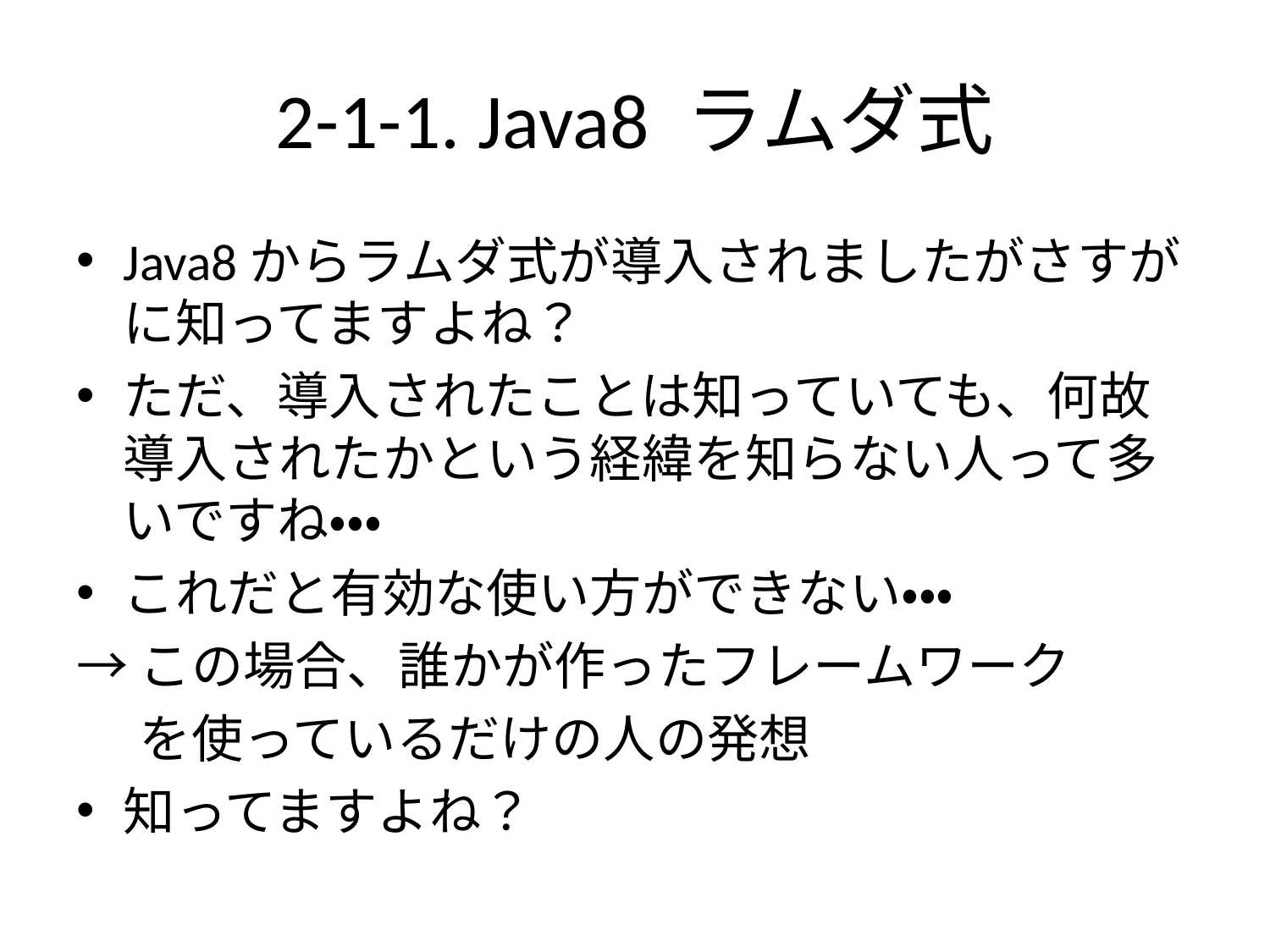

# 2-1-1. Java8 ラムダ式
Java8からラムダ式が導入されましたがさすがに知ってますよね？
ただ、導入されたことは知っていても、何故導入されたかという経緯を知らない人って多いですね・・・
これだと有効な使い方ができない・・・
→この場合、誰かが作ったフレームワーク
　 を使っているだけの人の発想
知ってますよね？